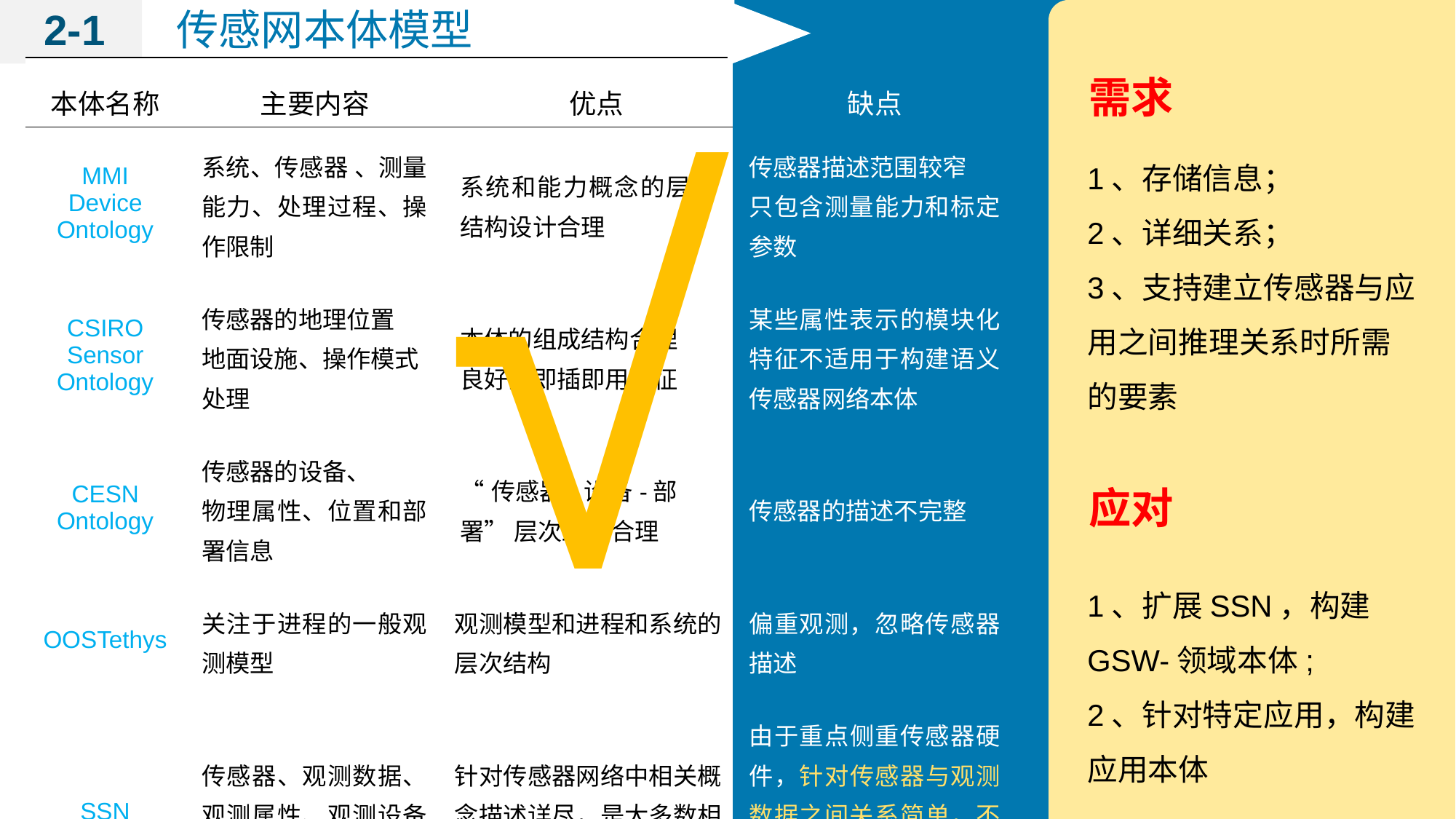

2-1
传感网本体模型
√
| 本体名称 | 主要内容 | 优点 | 缺点 |
| --- | --- | --- | --- |
| MMI Device Ontology | 系统、传感器 、测量能力、处理过程、操作限制 | 系统和能力概念的层次结构设计合理 | 传感器描述范围较窄 只包含测量能力和标定参数 |
| CSIRO Sensor Ontology | 传感器的地理位置 地面设施、操作模式 处理 | 本体的组成结构合理 良好的即插即用特征 | 某些属性表示的模块化特征不适用于构建语义传感器网络本体 |
| CESN Ontology | 传感器的设备、 物理属性、位置和部署信息 | “传感器-设备-部署” 层次结构合理 | 传感器的描述不完整 |
| OOSTethys | 关注于进程的一般观测模型 | 观测模型和进程和系统的层次结构 | 偏重观测，忽略传感器描述 |
| SSN | 传感器、观测数据、观测属性、观测设备等 | 针对传感器网络中相关概念描述详尽，是大多数相关本体构建的基础 | 由于重点侧重传感器硬件，针对传感器与观测数据之间关系简单，不足以支持特定服务快速查找所需传感器的需求 |
需求
1、存储信息；
2、详细关系；
3、支持建立传感器与应用之间推理关系时所需的要素
应对
1、扩展SSN，构建GSW-领域本体;
2、针对特定应用，构建应用本体